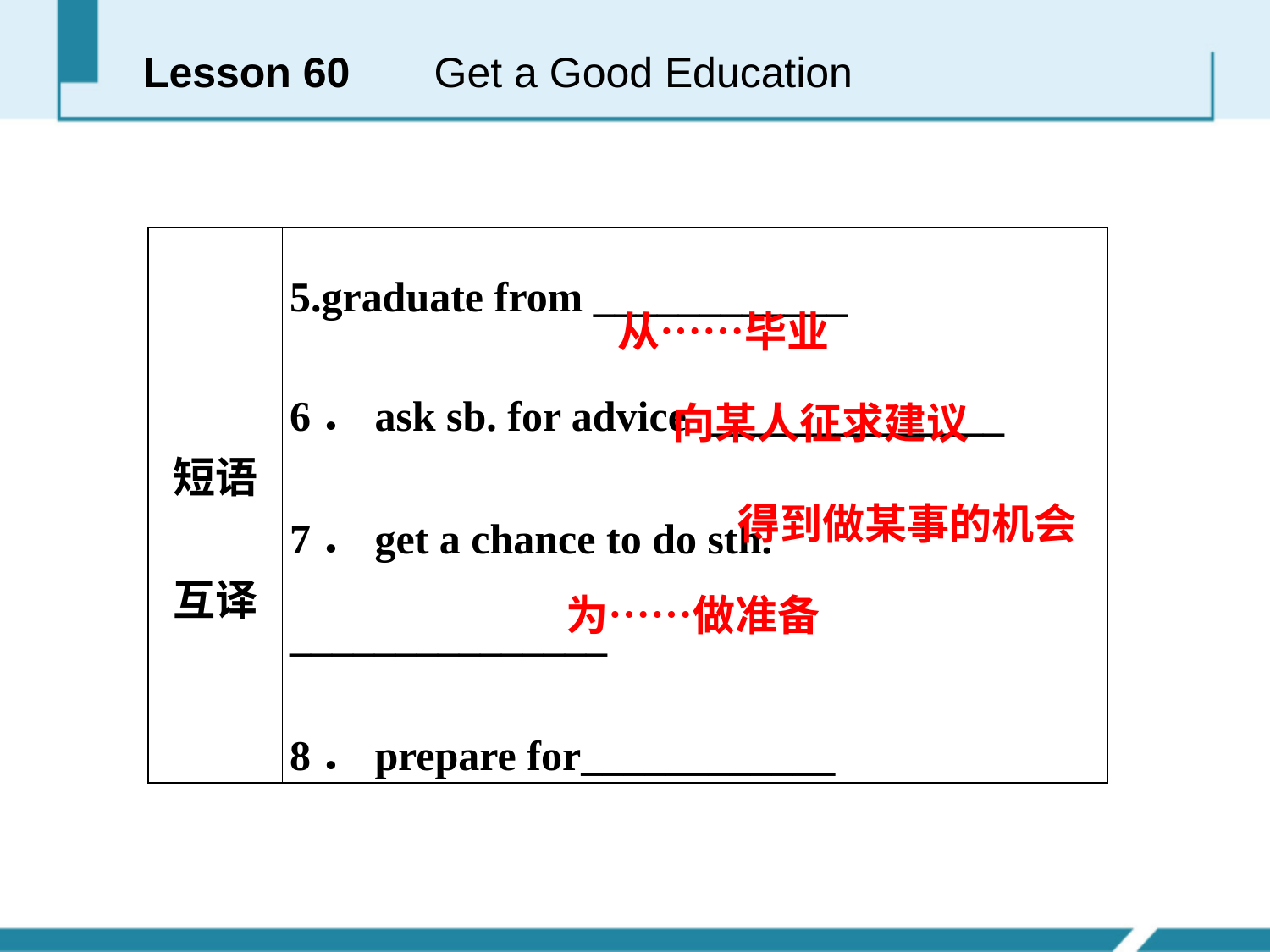

Lesson 60 　 Get a Good Education
| 短语 互译 | 5.graduate from \_\_\_\_\_\_\_\_\_\_\_\_ 6．ask sb. for advice \_\_\_\_\_\_\_\_\_\_\_\_\_\_ 7．get a chance to do sth. \_\_\_\_\_\_\_\_\_\_\_\_\_\_\_ 8．prepare for\_\_\_\_\_\_\_\_\_\_\_\_ |
| --- | --- |
从……毕业
向某人征求建议
得到做某事的机会
为……做准备